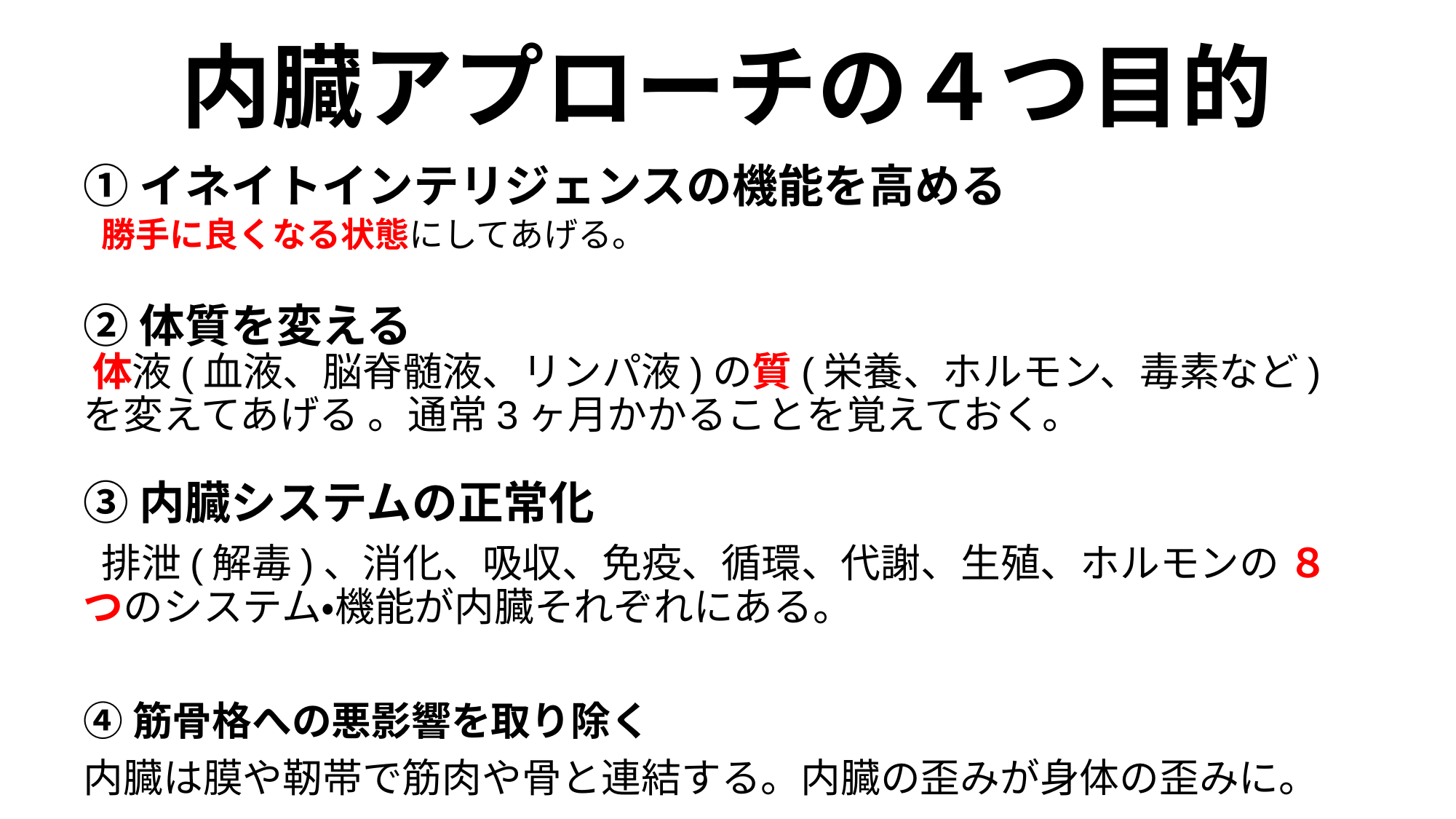

# 内臓アプローチの４つ目的
①イネイトインテリジェンスの機能を高める
  勝手に良くなる状態にしてあげる。

②体質を変える
 体液(血液、脳脊髄液、リンパ液)の質(栄養、ホルモン、毒素など)を変えてあげる 。通常3ヶ月かかることを覚えておく。

③内臓システムの正常化
 排泄(解毒)、消化、吸収、免疫、循環、代謝、生殖、ホルモンの ８つのシステム・機能が内臓それぞれにある。

④筋骨格への悪影響を取り除く
内臓は膜や靭帯で筋肉や骨と連結する。内臓の歪みが身体の歪みに。